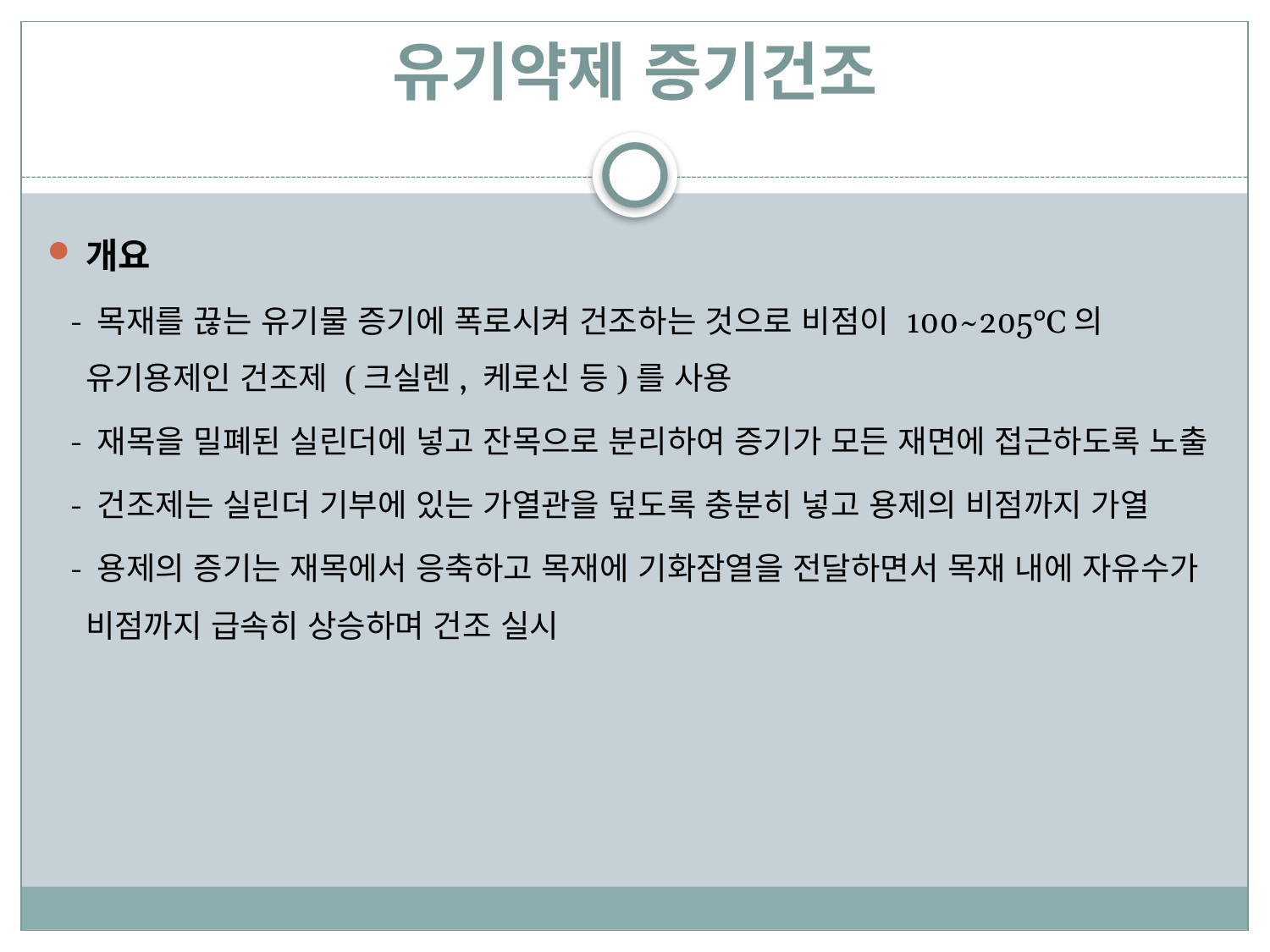

# 유기약제 증기건조
개요
   - 목재를 끊는 유기물 증기에 폭로시켜 건조하는 것으로 비점이 100~205°C의 유기용제인 건조제 (크실렌, 케로신 등)를 사용
   - 재목을 밀폐된 실린더에 넣고 잔목으로 분리하여 증기가 모든 재면에 접근하도록 노출
   - 건조제는 실린더 기부에 있는 가열관을 덮도록 충분히 넣고 용제의 비점까지 가열
   - 용제의 증기는 재목에서 응축하고 목재에 기화잠열을 전달하면서 목재 내에 자유수가 비점까지 급속히 상승하며 건조 실시